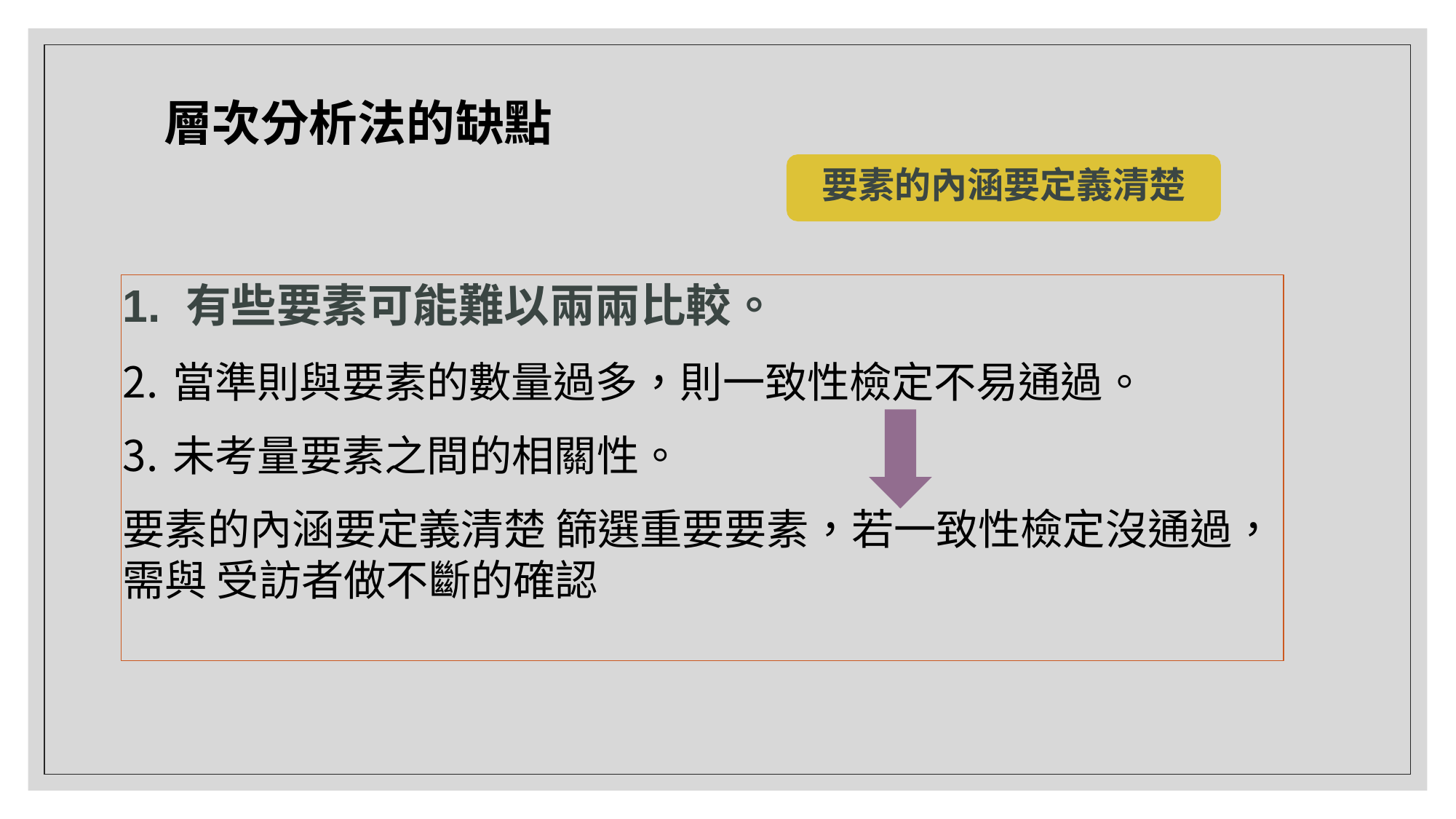

# 層次分析法的缺點

要素的內涵要定義清楚
1.	有些要素可能難以兩兩比較。
當準則與要素的數量過多，則一致性檢定不易通過。
未考量要素之間的相關性。
要素的內涵要定義清楚 篩選重要要素，若一致性檢定沒通過，需與 受訪者做不斷的確認